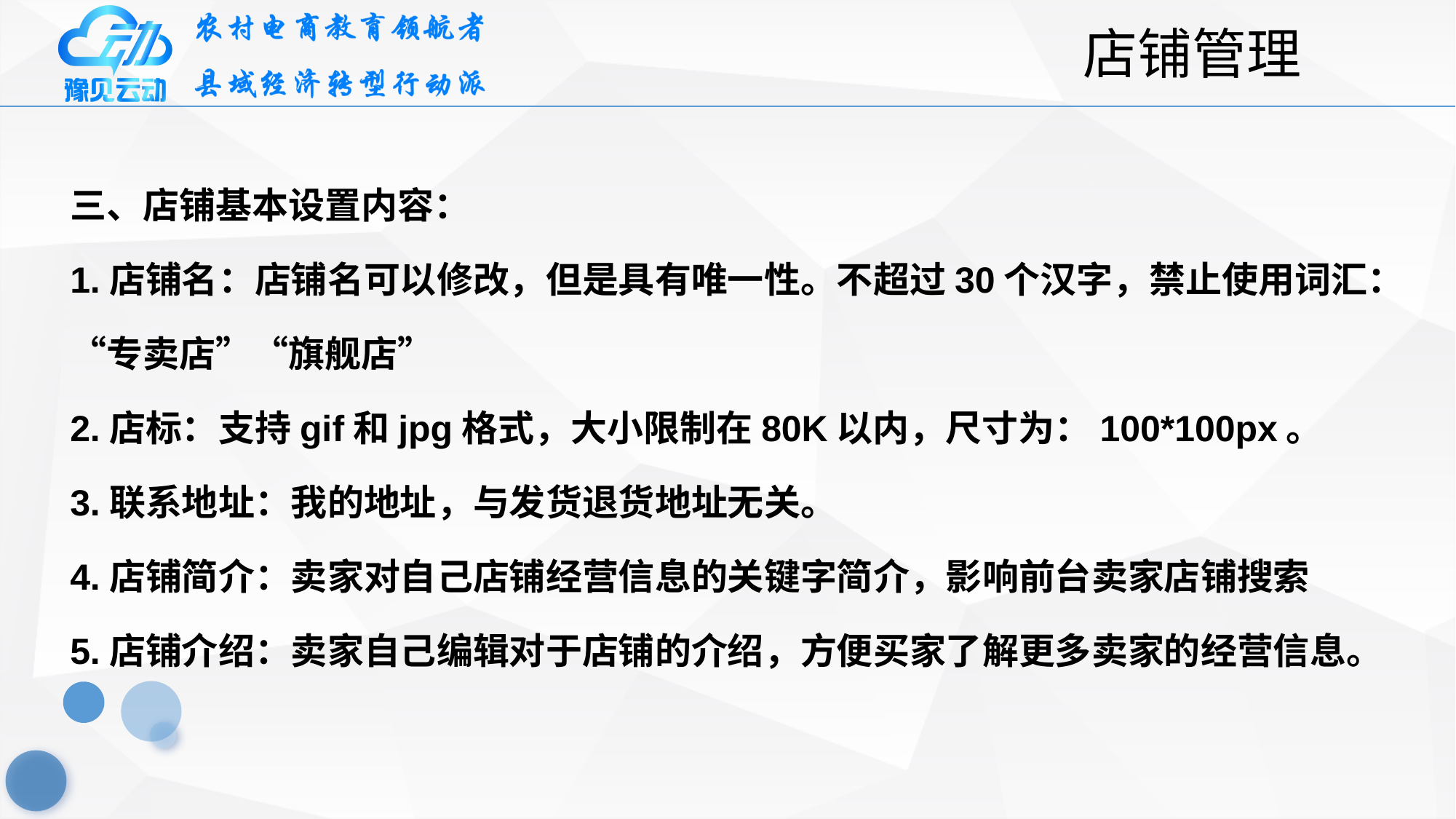

店铺管理
三、店铺基本设置内容：
1.店铺名：店铺名可以修改，但是具有唯一性。不超过30个汉字，禁止使用词汇：“专卖店”“旗舰店”
2.店标：支持gif和jpg格式，大小限制在80K以内，尺寸为：100*100px。
3.联系地址：我的地址，与发货退货地址无关。
4.店铺简介：卖家对自己店铺经营信息的关键字简介，影响前台卖家店铺搜索
5.店铺介绍：卖家自己编辑对于店铺的介绍，方便买家了解更多卖家的经营信息。